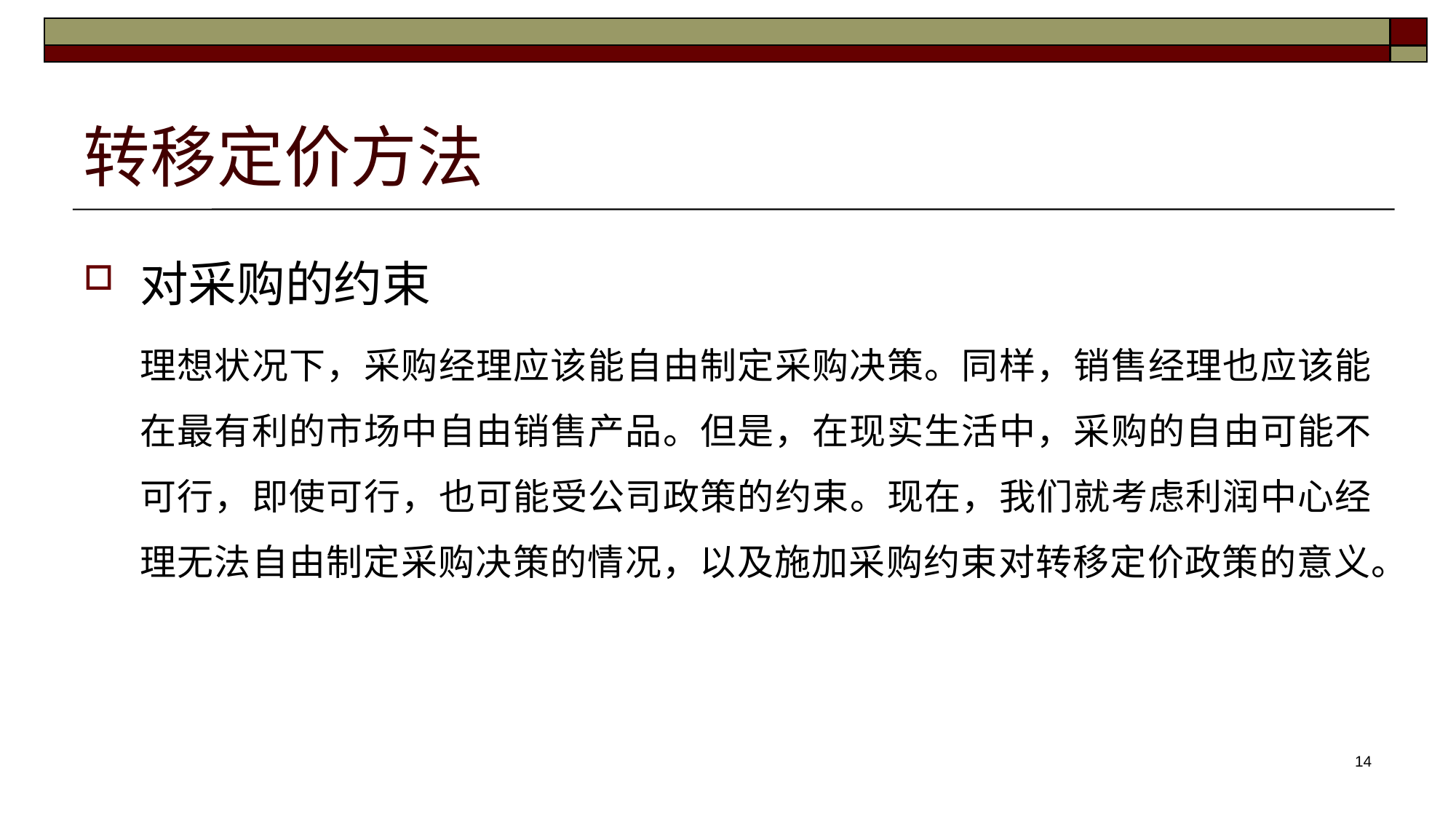

# 转移定价方法
对采购的约束
理想状况下，采购经理应该能自由制定采购决策。同样，销售经理也应该能在最有利的市场中自由销售产品。但是，在现实生活中，采购的自由可能不可行，即使可行，也可能受公司政策的约束。现在，我们就考虑利润中心经理无法自由制定采购决策的情况，以及施加采购约束对转移定价政策的意义。

14